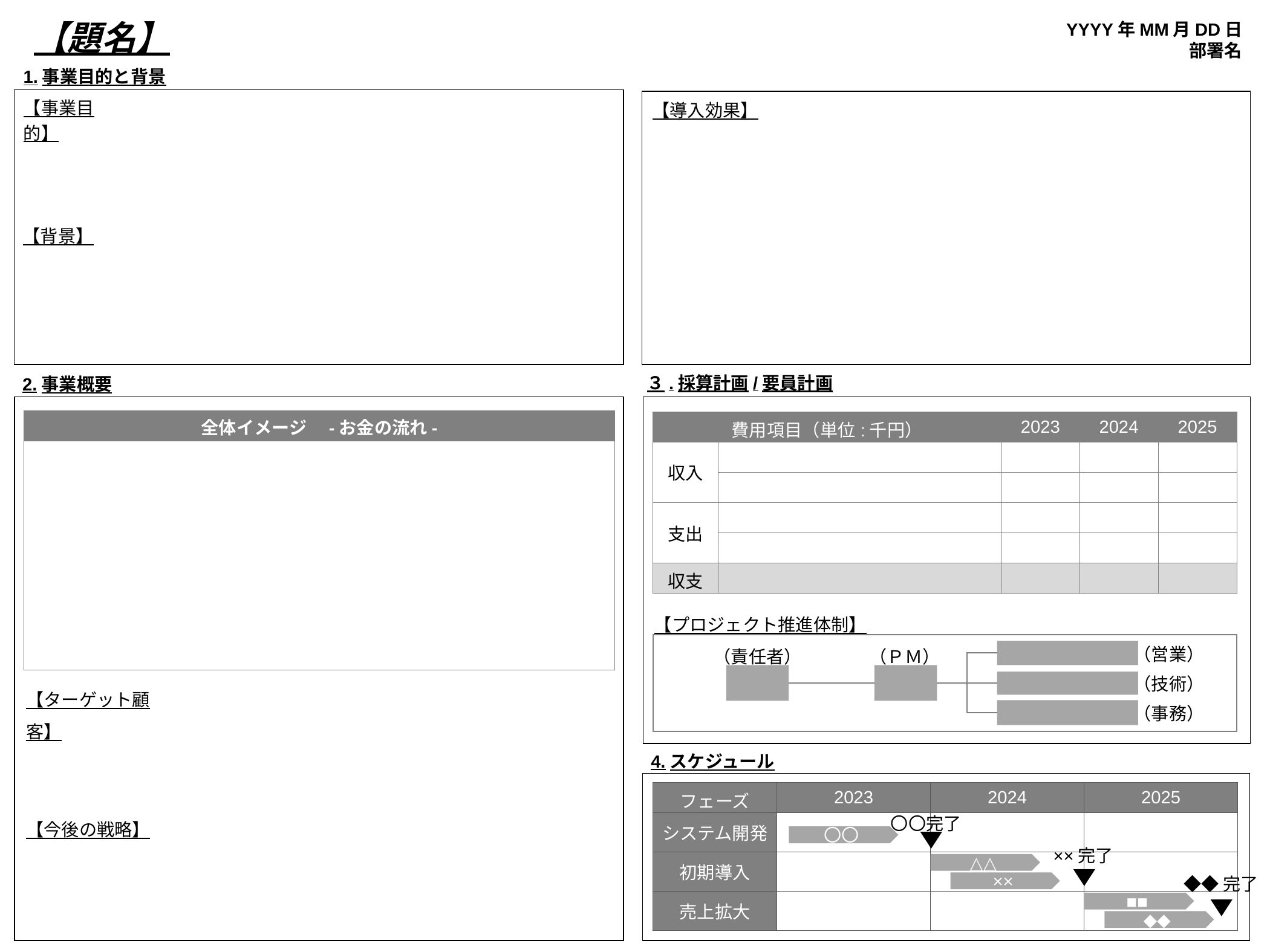

【題名】
YYYY年MM月DD日
部署名
1.事業目的と背景
【導入効果】
【事業目的】

【背景】

３.採算計画/要員計画
2.事業概要

全体イメージ　-お金の流れ-

| 費用項目（単位:千円） |  | 2023 | 2024 | 2025 |
| --- | --- | --- | --- | --- |
| 収入 |  |  |  |  |
|  |  |  |  |  |
| 支出 |  |  |  |  |
|  |  |  |  |  |
| 収支 |  |  |  |  |
【プロジェクト推進体制】

（営業）

（責任者）
（ＰＭ）

（技術）

【ターゲット顧客】
（事務）

4.スケジュール

| フェーズ | 2023 | 2024 | 2025 |
| --- | --- | --- | --- |
| システム開発 |  |  |  |
| 初期導入 |  |  |  |
| 売上拡大 |  |  |  |
【今後の戦略】
〇〇完了
〇〇

××完了
△△
◆◆完了

××
■■

◆◆